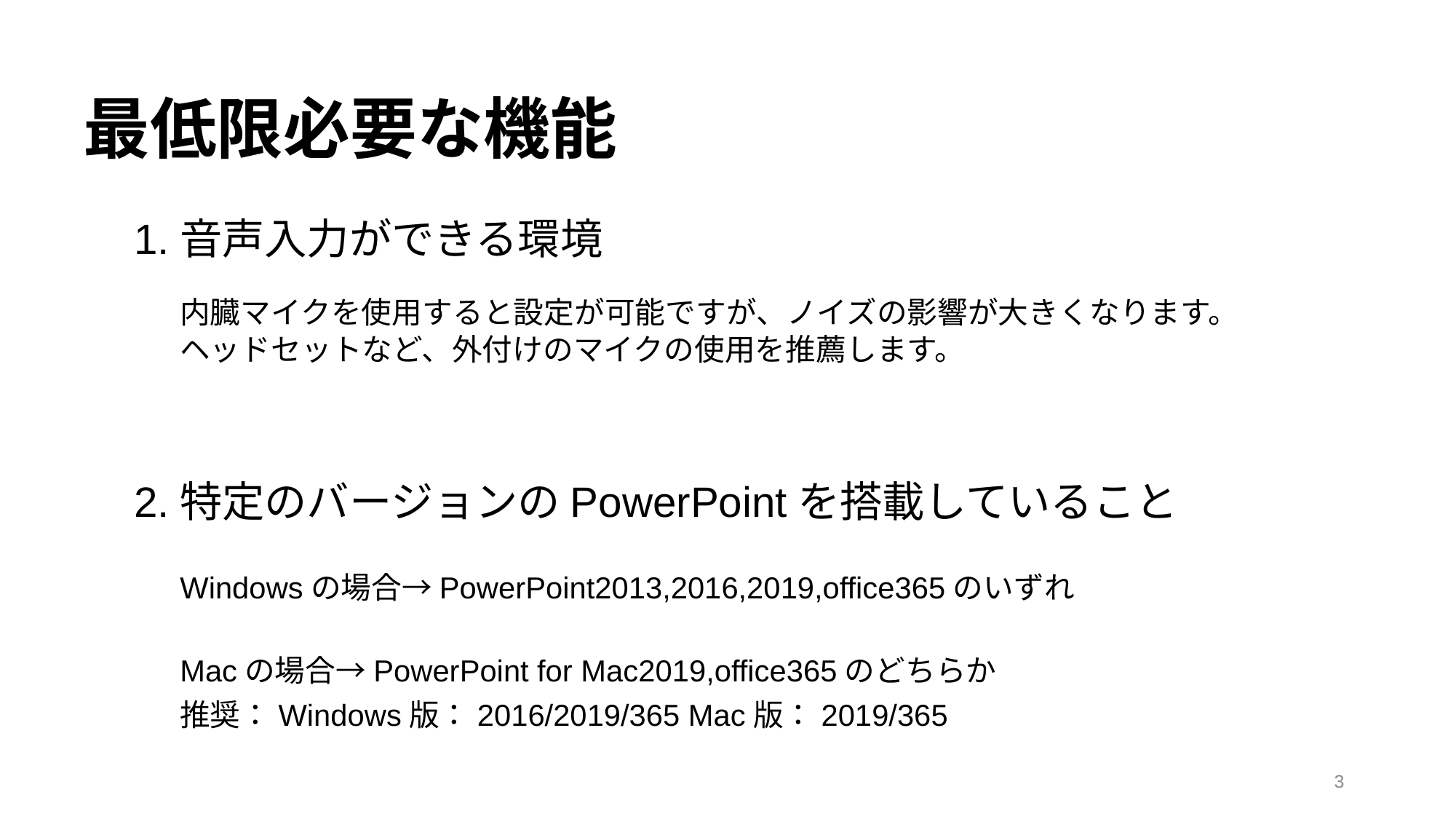

最低限必要な機能
1.音声入力ができる環境
内臓マイクを使用すると設定が可能ですが、ノイズの影響が大きくなります。
ヘッドセットなど、外付けのマイクの使用を推薦します。
2.特定のバージョンのPowerPointを搭載していること
Windowsの場合→PowerPoint2013,2016,2019,office365のいずれ
Macの場合→PowerPoint for Mac2019,office365のどちらか
推奨：Windows版：2016/2019/365 Mac版：2019/365
3